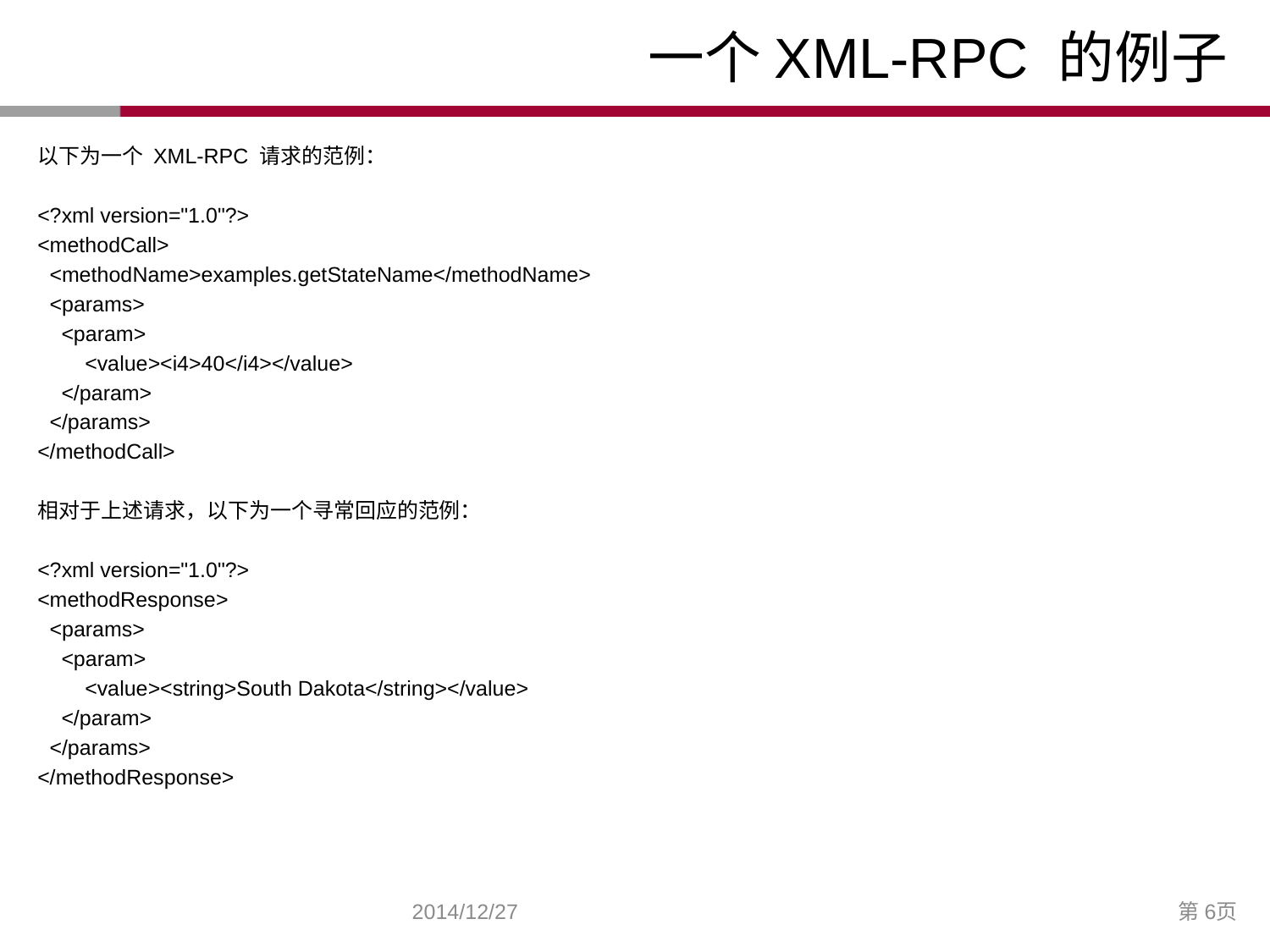

# 一个XML-RPC 的例子
以下为一个 XML-RPC 请求的范例：

<?xml version="1.0"?>
<methodCall>
  <methodName>examples.getStateName</methodName>
  <params>
    <param>
        <value><i4>40</i4></value>
    </param>
  </params>
</methodCall>

相对于上述请求，以下为一个寻常回应的范例：

<?xml version="1.0"?>
<methodResponse>
  <params>
    <param>
        <value><string>South Dakota</string></value>
    </param>
  </params>
</methodResponse>
2014/12/27
第6页